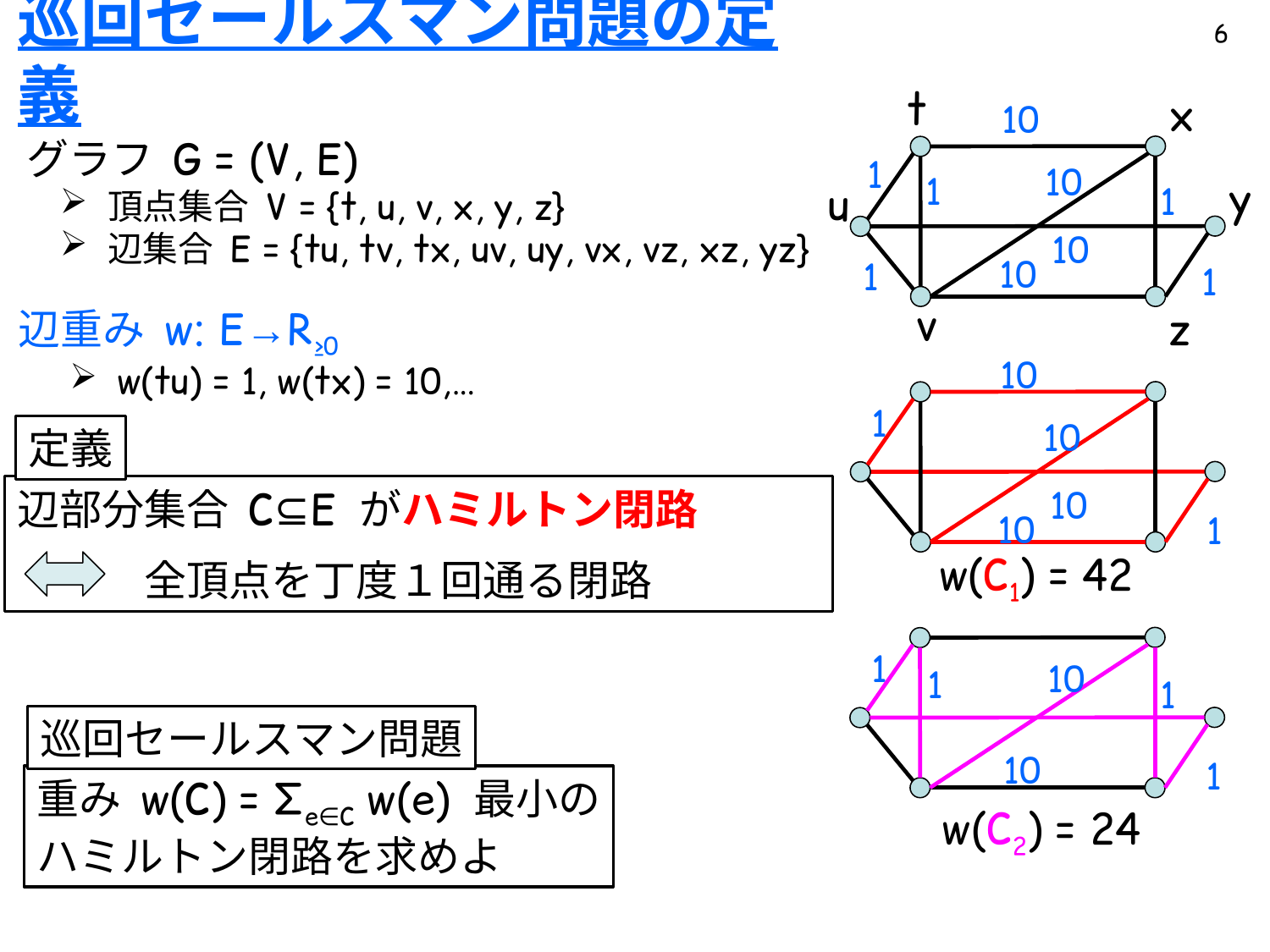

# 巡回セールスマン問題の定義
6
t
x
10
グラフ G = (V, E)

1
10
1
y
u
1
頂点集合 V = {t, u, v, x, y, z}
辺集合 E = {tu, tv, tx, uv, uy, vx, vz, xz, yz}

10
10
1
1

v
辺重み w: E→R≥0
z
10

1
10

10
10
1

w(tu) = 1, w(tx) = 10,…
定義
辺部分集合 C⊆E がハミルトン閉路

全頂点を丁度１回通る閉路

w(C1) = 42

1
10
1
1

10
1

巡回セールスマン問題
重み w(C) = ∑e∈C w(e) 最小の
ハミルトン閉路を求めよ
w(C2) = 24